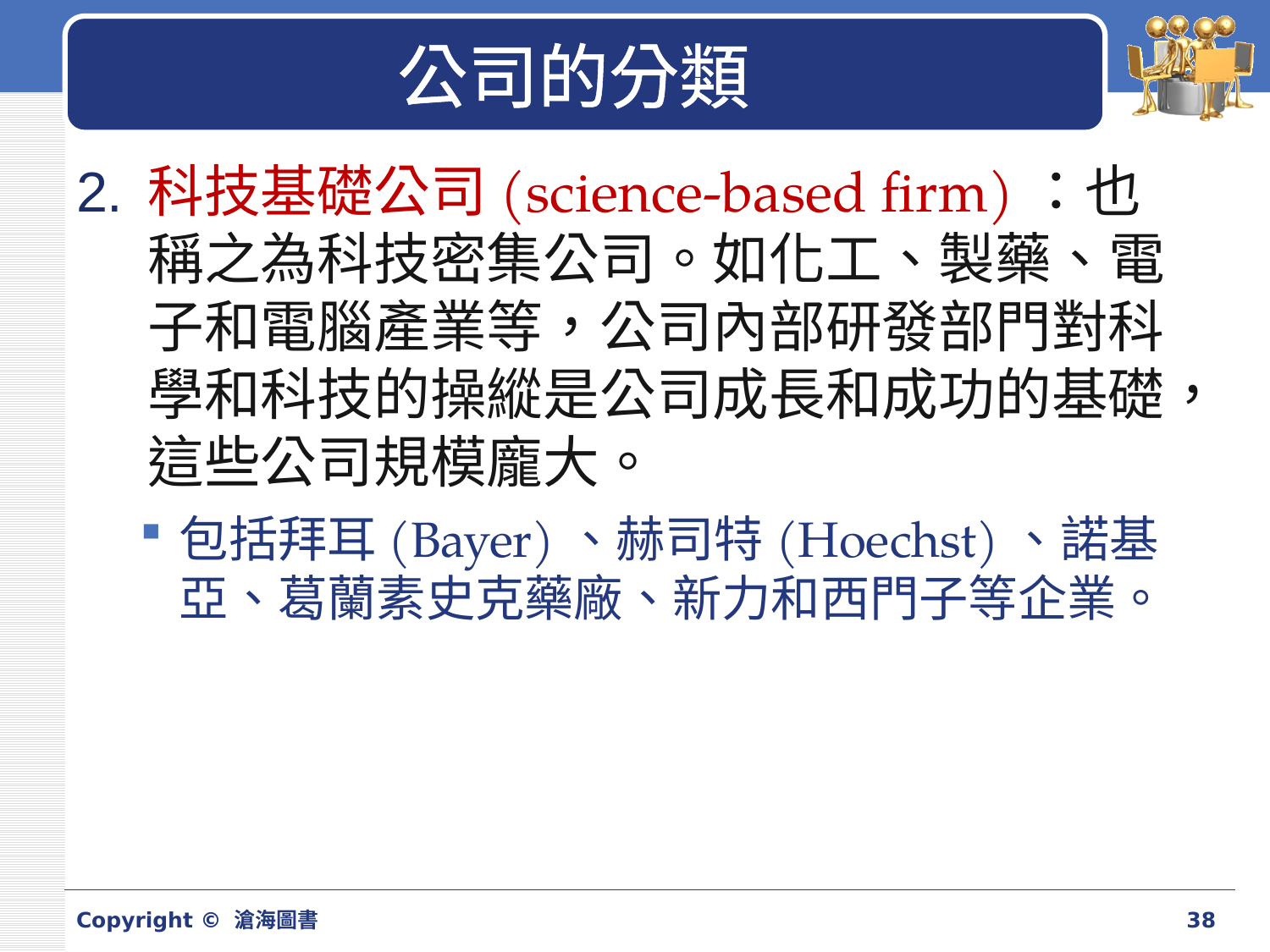

# 公司的分類
科技基礎公司(science-based firm)：也稱之為科技密集公司。如化工、製藥、電子和電腦產業等，公司內部研發部門對科學和科技的操縱是公司成長和成功的基礎，這些公司規模龐大。
包括拜耳(Bayer)、赫司特(Hoechst)、諾基亞、葛蘭素史克藥廠、新力和西門子等企業。
Copyright © 滄海圖書
38